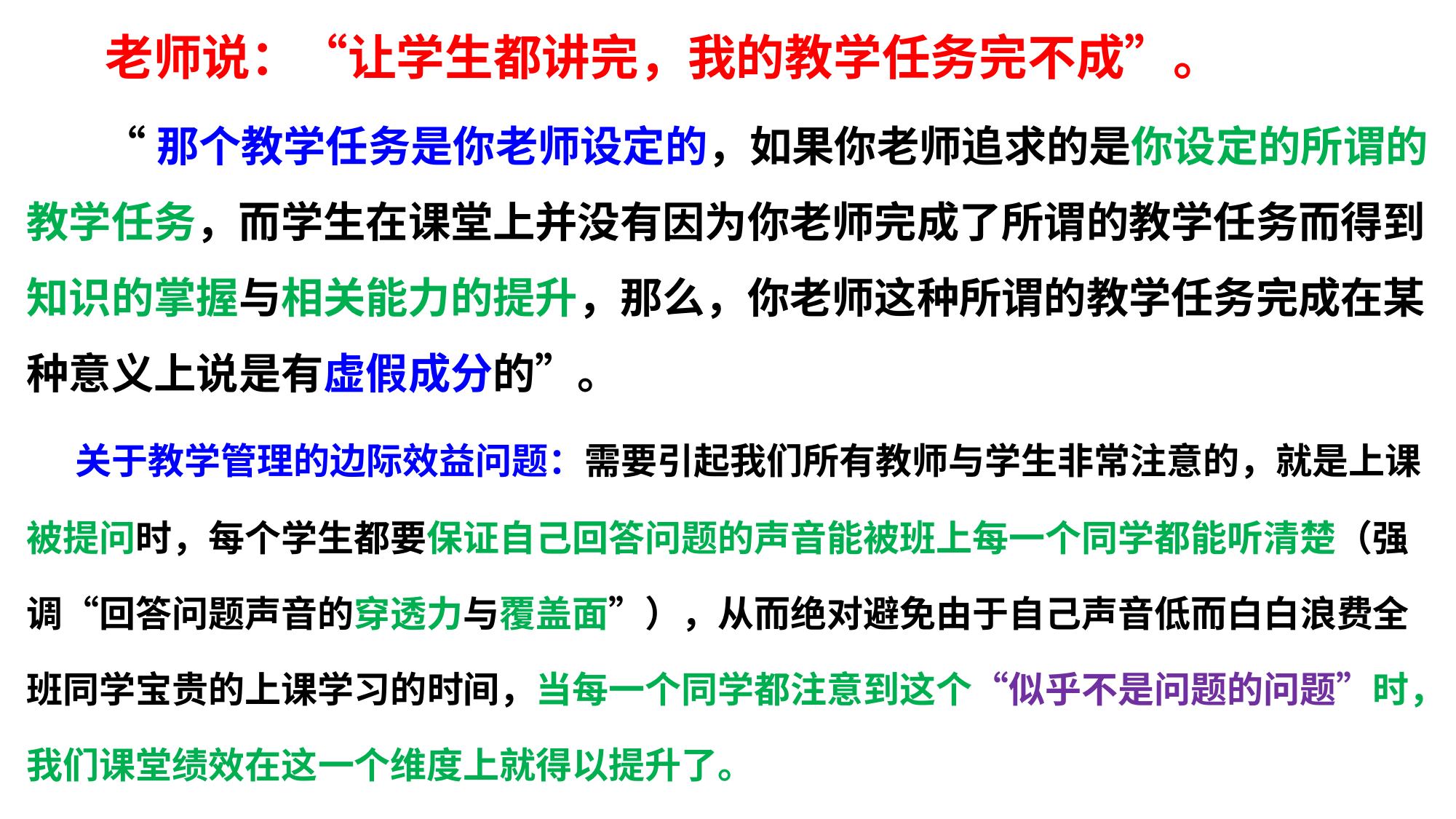

老师说：“让学生都讲完，我的教学任务完不成”。
        “那个教学任务是你老师设定的，如果你老师追求的是你设定的所谓的教学任务，而学生在课堂上并没有因为你老师完成了所谓的教学任务而得到知识的掌握与相关能力的提升，那么，你老师这种所谓的教学任务完成在某种意义上说是有虚假成分的”。
    关于教学管理的边际效益问题：需要引起我们所有教师与学生非常注意的，就是上课被提问时，每个学生都要保证自己回答问题的声音能被班上每一个同学都能听清楚（强调“回答问题声音的穿透力与覆盖面”），从而绝对避免由于自己声音低而白白浪费全班同学宝贵的上课学习的时间，当每一个同学都注意到这个“似乎不是问题的问题”时，我们课堂绩效在这一个维度上就得以提升了。